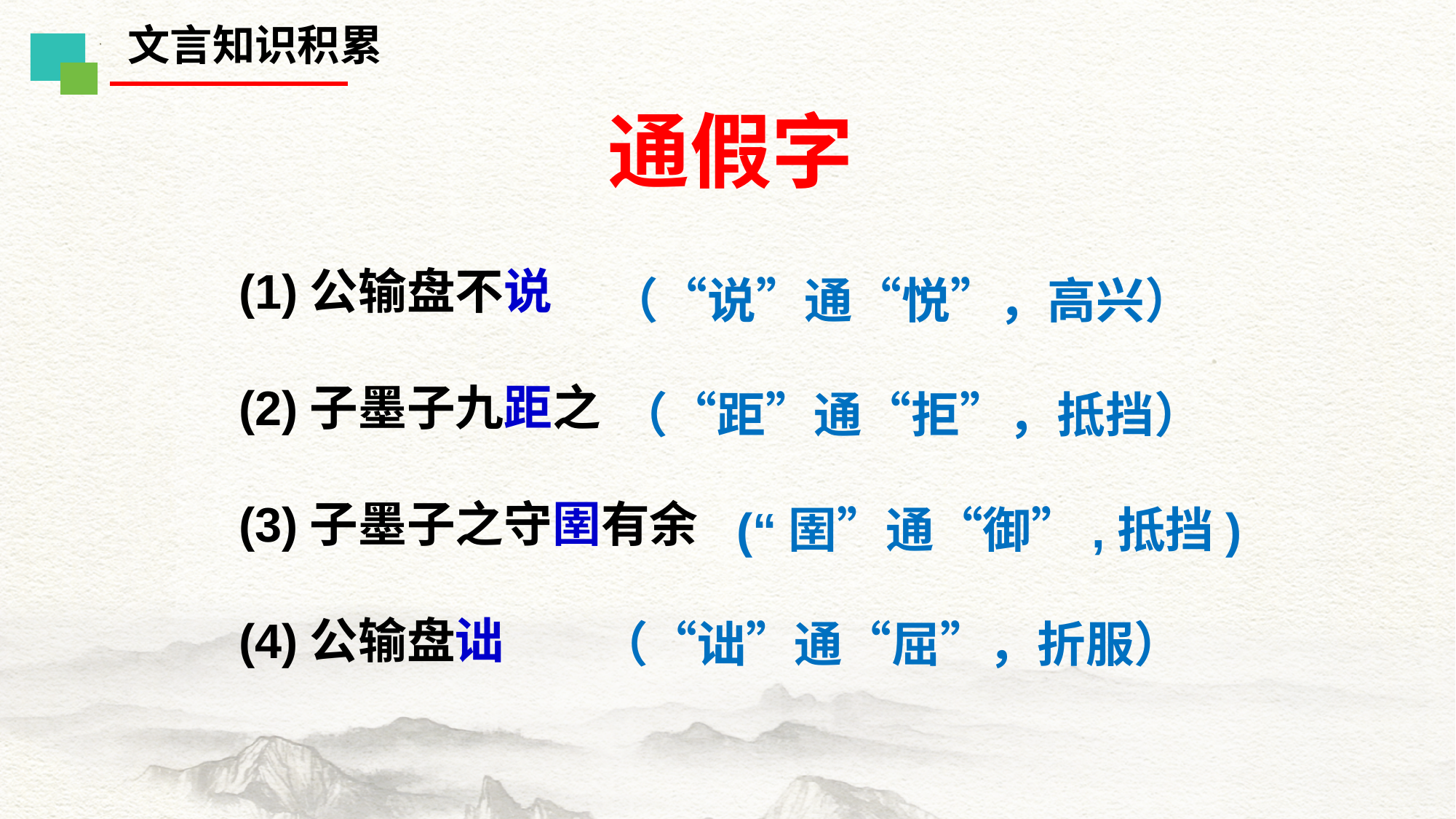

文言知识积累

通假字
(1)公输盘不说
(2)子墨子九距之
(3)子墨子之守圉有余
(4)公输盘诎
（“说”通“悦”，高兴）
（“距”通“拒”，抵挡）
(“圉”通“御”,抵挡)
（“诎”通“屈”，折服）